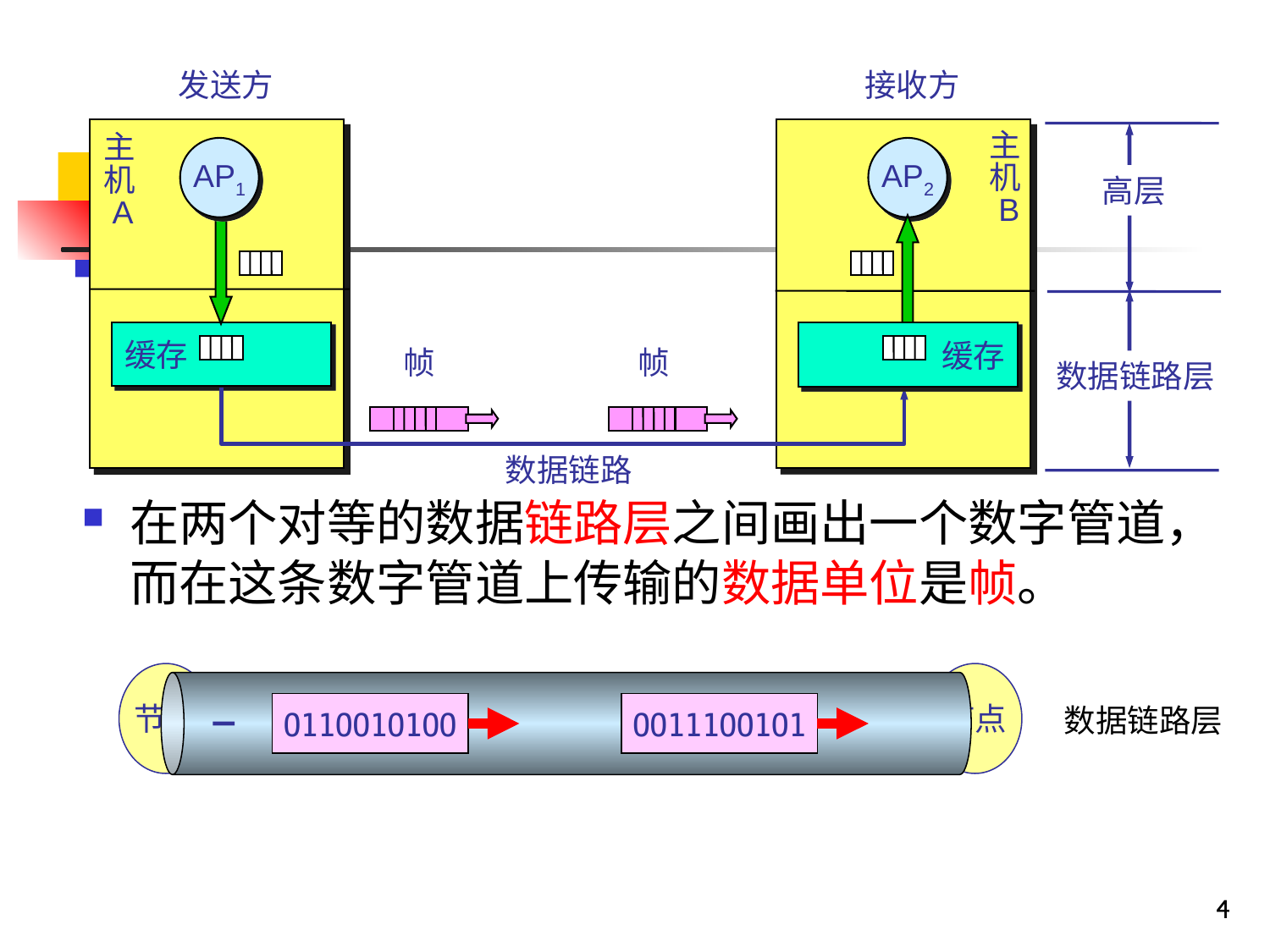

发送方
接收方

主
机
 B
主
机
 A
AP1
AP2
高层

缓存
缓存

帧
帧
数据链路层

数据链路

在两个对等的数据链路层之间画出一个数字管道，而在这条数字管道上传输的数据单位是帧。

节点
节点
0110010100
0011100101

数据链路层
4